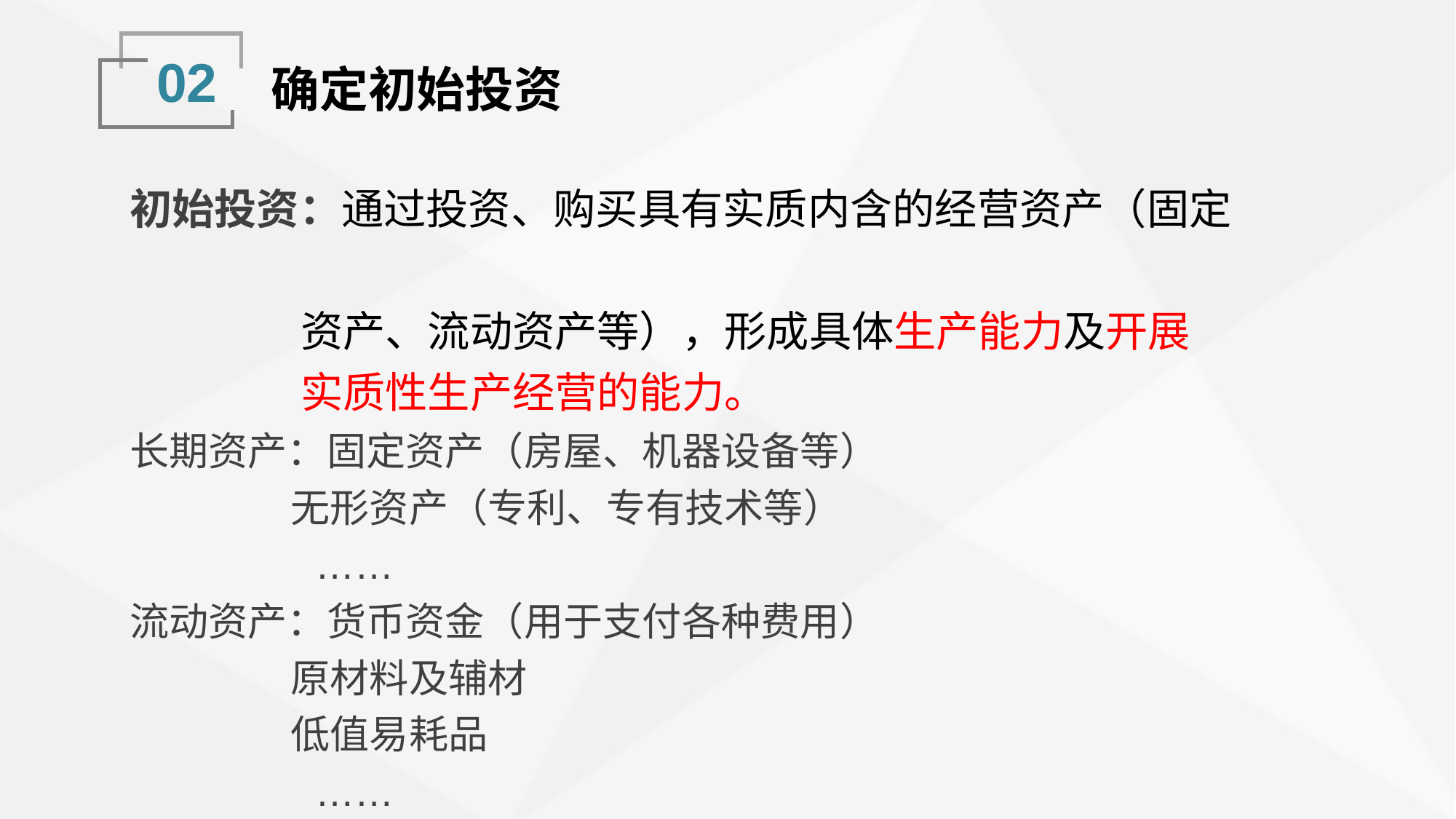

02
确定初始投资

初始投资：通过投资、购买具有实质内含的经营资产（固定
                 资产、流动资产等），形成具体生产能力及开展
                 实质性生产经营的能力。
长期资产：固定资产（房屋、机器设备等）
                 无形资产（专利、专有技术等）
                 ……
流动资产：货币资金（用于支付各种费用）
                 原材料及辅材
                 低值易耗品
                 ……